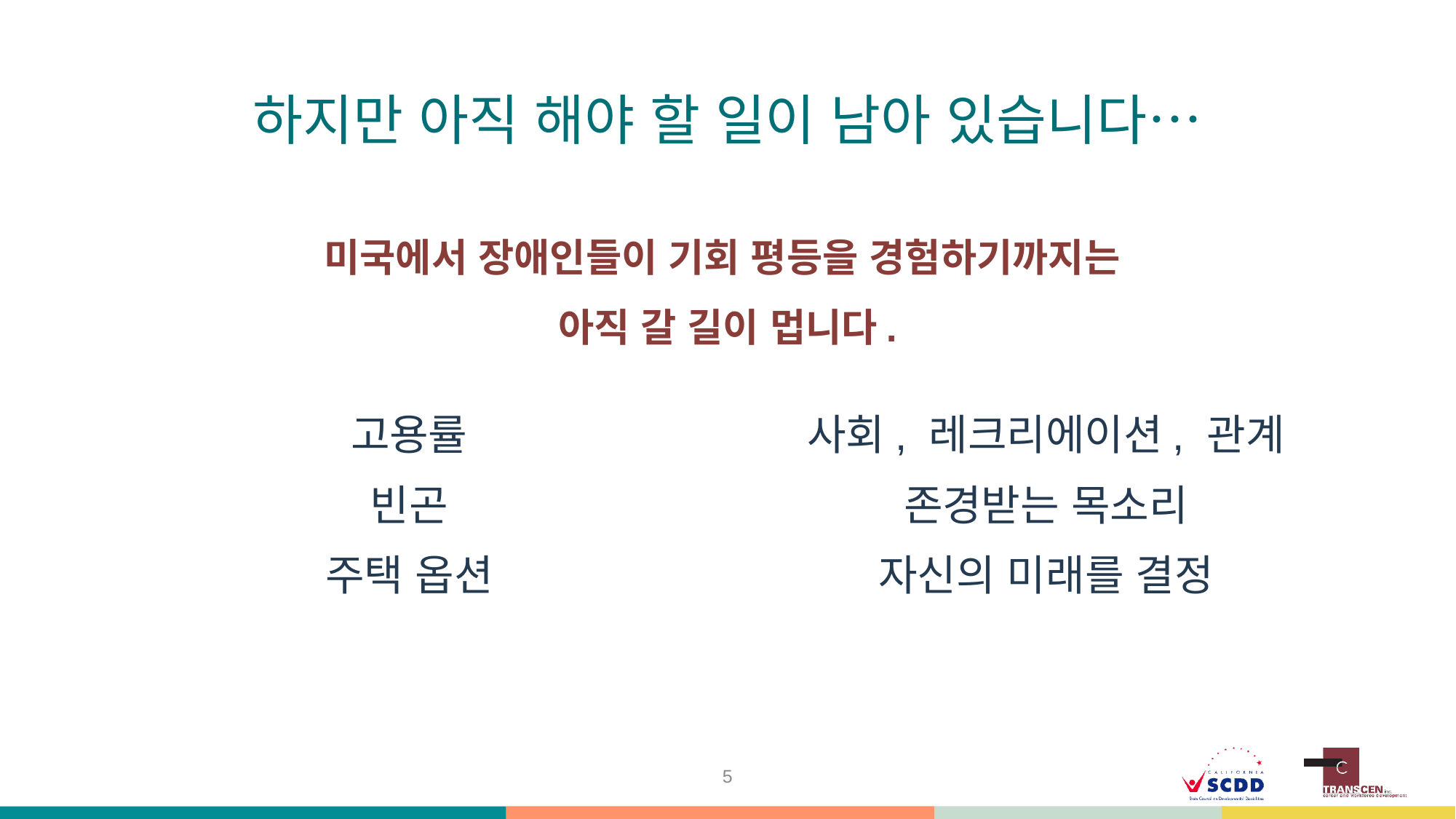

# 하지만 아직 해야 할 일이 남아 있습니다…
미국에서 장애인들이 기회 평등을 경험하기까지는
아직 갈 길이 멉니다.
고용률
빈곤
주택 옵션
사회, 레크리에이션, 관계
존경받는 목소리
자신의 미래를 결정
5